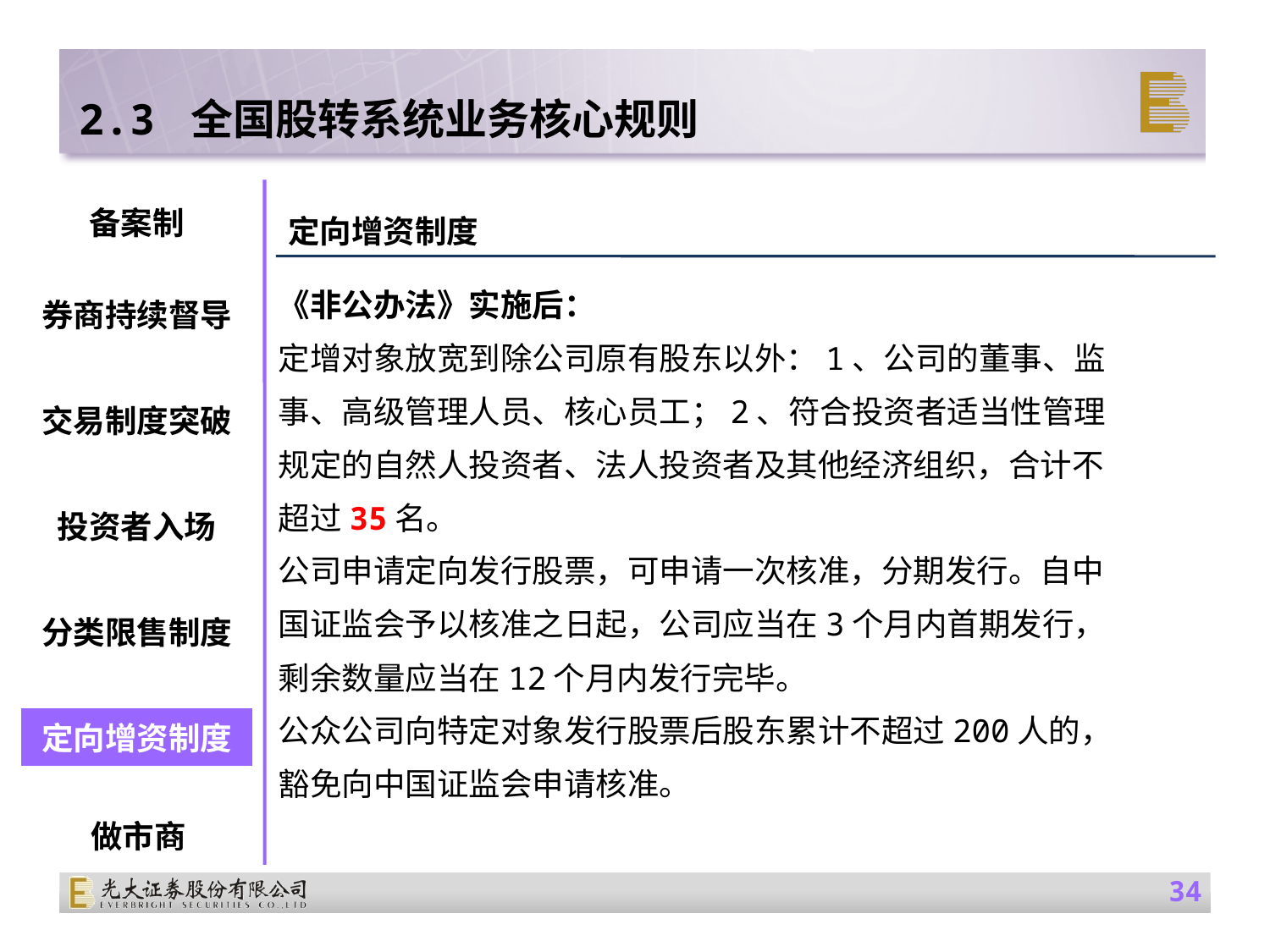

2.3 全国股转系统业务核心规则

备案制
定向增资制度

《非公办法》实施后：
定增对象放宽到除公司原有股东以外：1、公司的董事、监事、高级管理人员、核心员工；2、符合投资者适当性管理规定的自然人投资者、法人投资者及其他经济组织，合计不超过35名。
公司申请定向发行股票，可申请一次核准，分期发行。自中国证监会予以核准之日起，公司应当在3个月内首期发行，剩余数量应当在12个月内发行完毕。
公众公司向特定对象发行股票后股东累计不超过200人的，豁免向中国证监会申请核准。

券商持续督导
交易制度突破
投资者入场
分类限售制度
定向增资制度
做市商
34